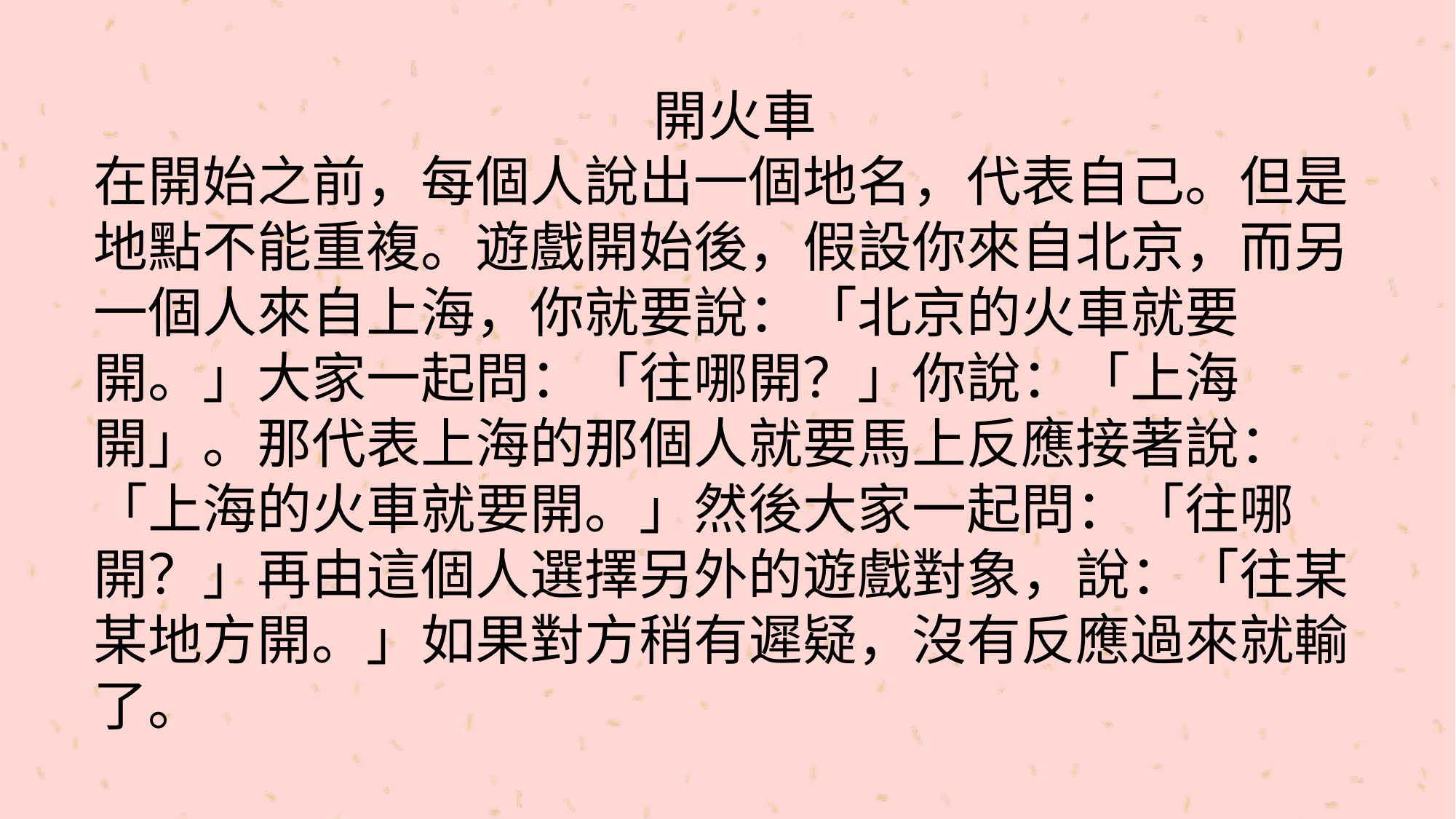

開火車
在開始之前，每個人說出一個地名，代表自己。但是地點不能重複。遊戲開始後，假設你來自北京，而另一個人來自上海，你就要說：「北京的火車就要開。」大家一起問：「往哪開？」你說：「上海開」。那代表上海的那個人就要馬上反應接著說：「上海的火車就要開。」然後大家一起問：「往哪開？」再由這個人選擇另外的遊戲對象，說：「往某某地方開。」如果對方稍有遲疑，沒有反應過來就輸了。